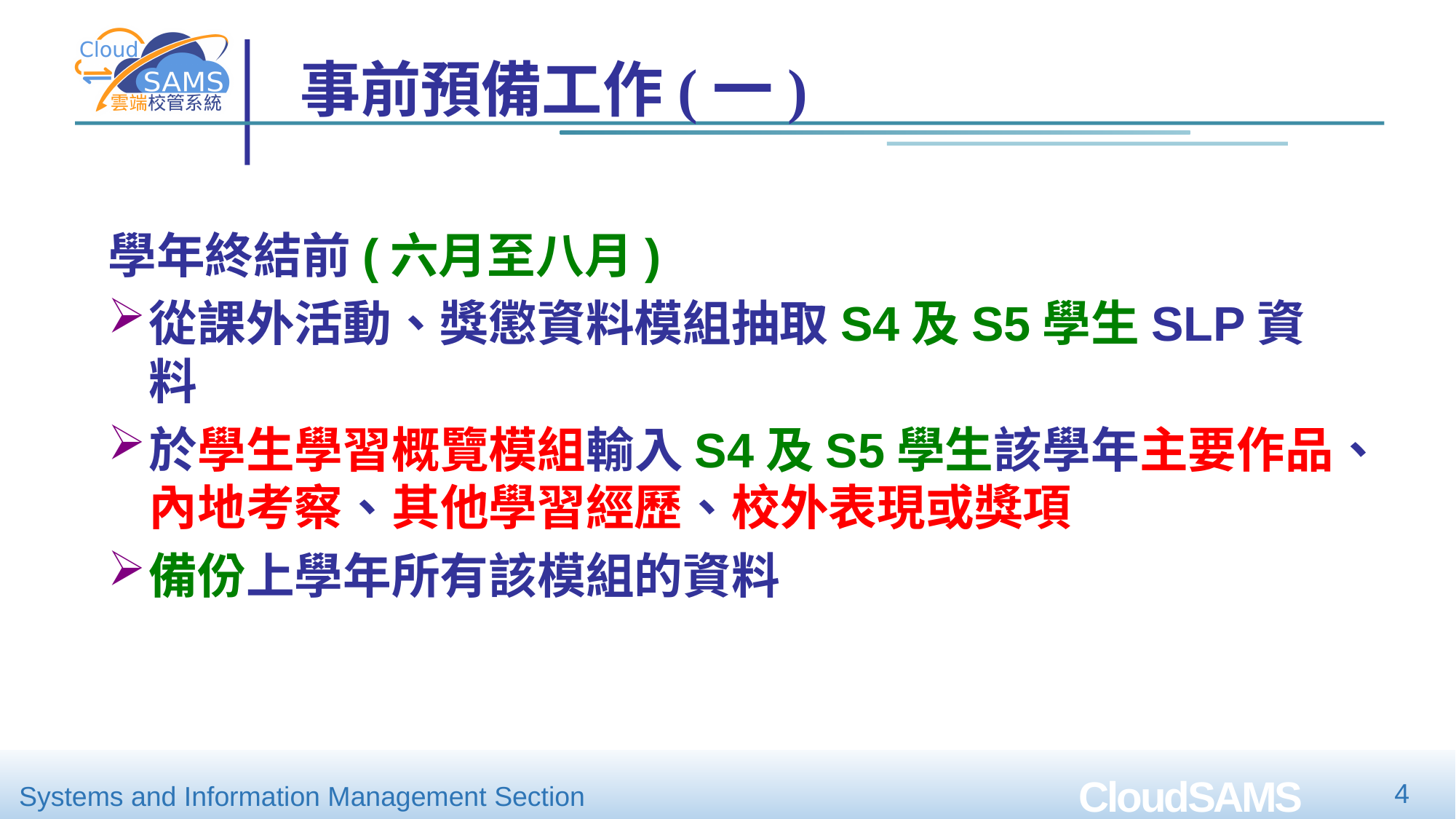

事前預備工作(一)
學年終結前(六月至八月)
從課外活動、獎懲資料模組抽取S4及S5學生SLP資料
於學生學習概覽模組輸入S4及S5學生該學年主要作品、內地考察、其他學習經歷、校外表現或獎項
備份上學年所有該模組的資料
4